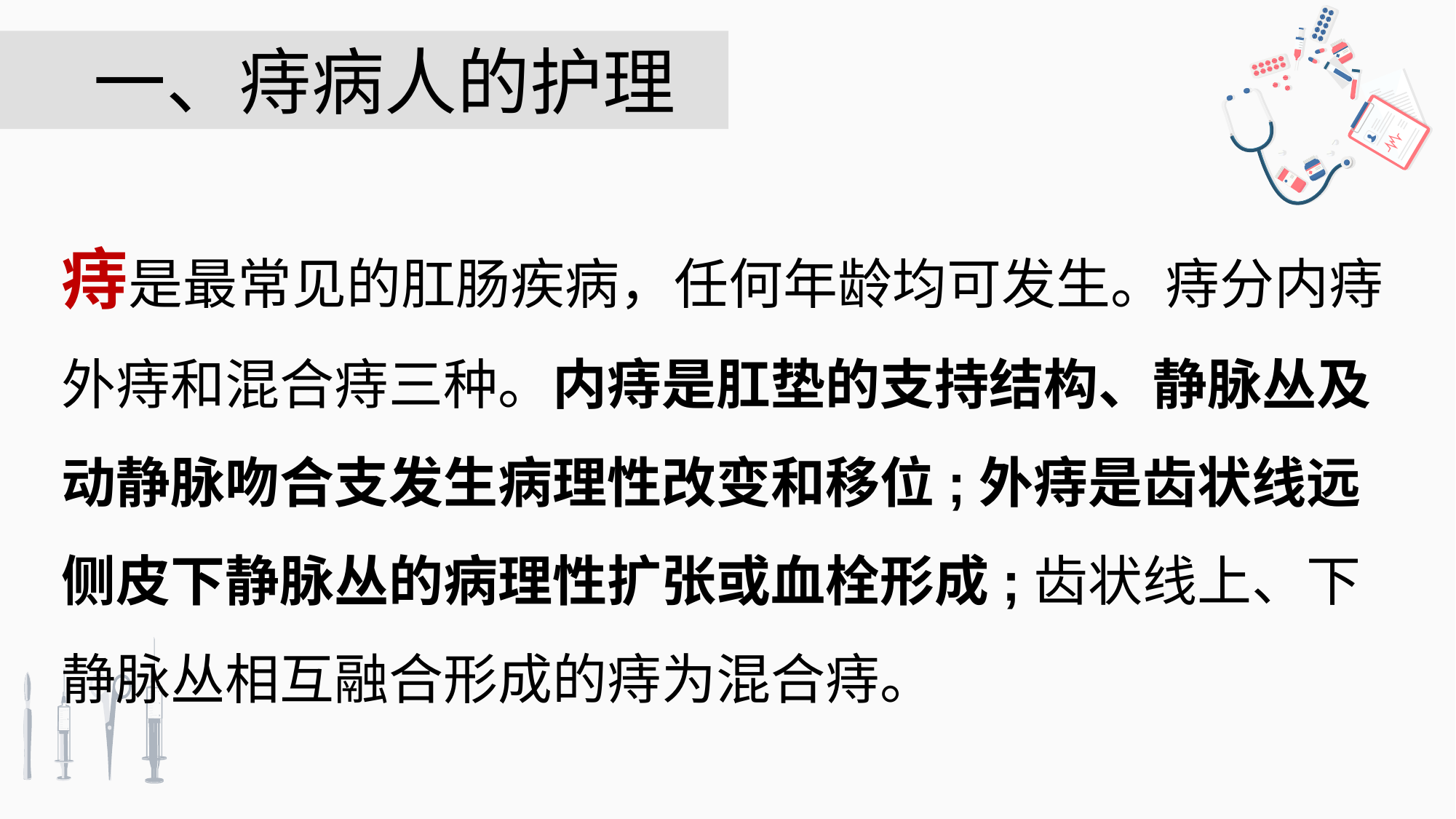

一、痔病人的护理
痔是最常见的肛肠疾病，任何年龄均可发生。痔分内痔外痔和混合痔三种。内痔是肛垫的支持结构、静脉丛及动静脉吻合支发生病理性改变和移位;外痔是齿状线远侧皮下静脉丛的病理性扩张或血栓形成;齿状线上、下静脉丛相互融合形成的痔为混合痔。